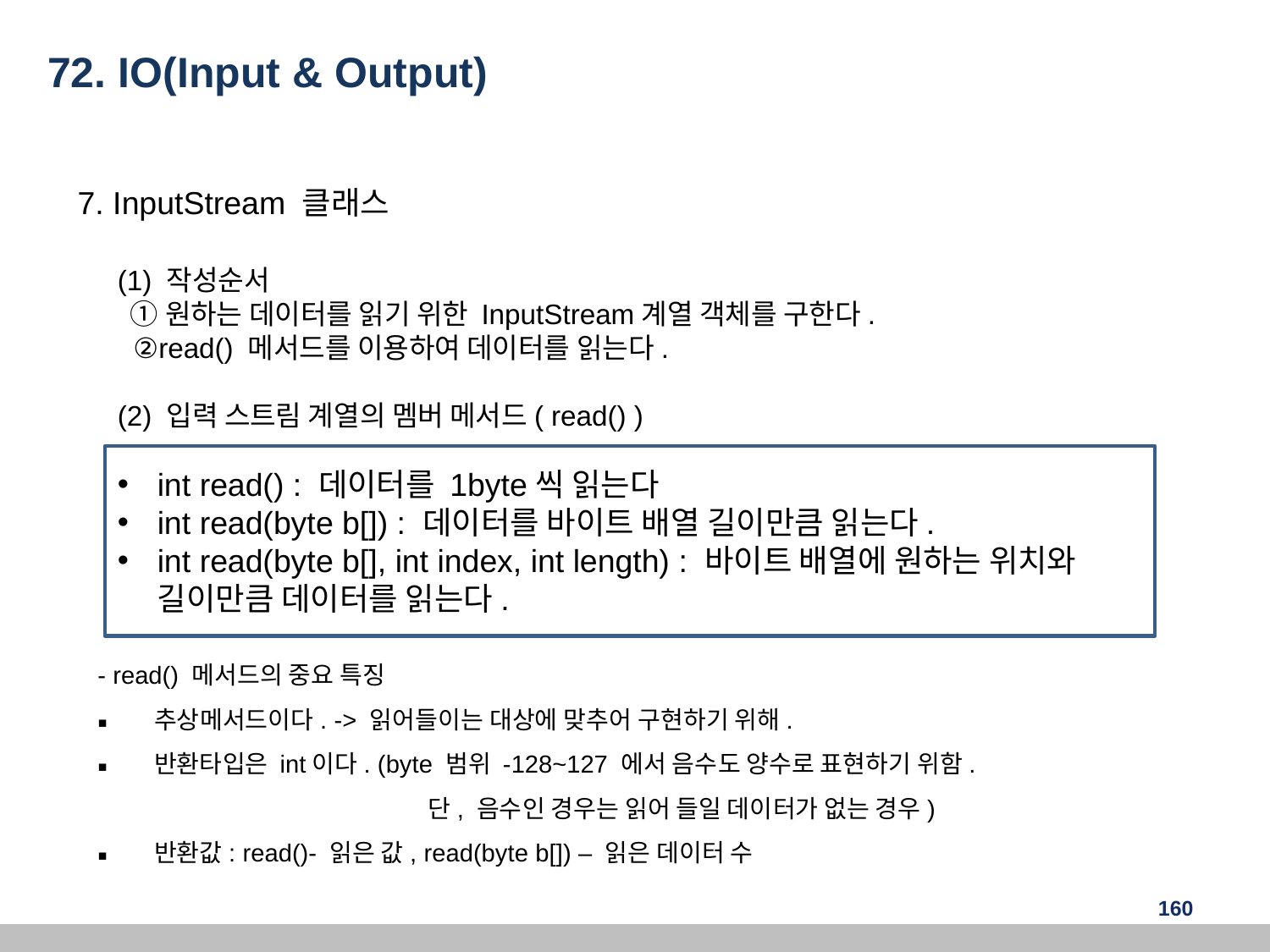

72. IO(Input & Output)
7. InputStream 클래스
(1) 작성순서
  ①원하는 데이터를 읽기 위한 InputStream계열 객체를 구한다.
  ②read() 메서드를 이용하여 데이터를 읽는다.

(2) 입력 스트림 계열의 멤버 메서드( read() )
int read() : 데이터를 1byte씩 읽는다
int read(byte b[]) : 데이터를 바이트 배열 길이만큼 읽는다.
int read(byte b[], int index, int length) : 바이트 배열에 원하는 위치와 길이만큼 데이터를 읽는다.
- read() 메서드의 중요 특징
  추상메서드이다. -> 읽어들이는 대상에 맞추어 구현하기 위해.
  반환타입은 int이다. (byte 범위 -128~127 에서 음수도 양수로 표현하기 위함.
                                                           단, 음수인 경우는 읽어 들일 데이터가 없는 경우)
  반환값: read()- 읽은 값, read(byte b[]) – 읽은 데이터 수
160